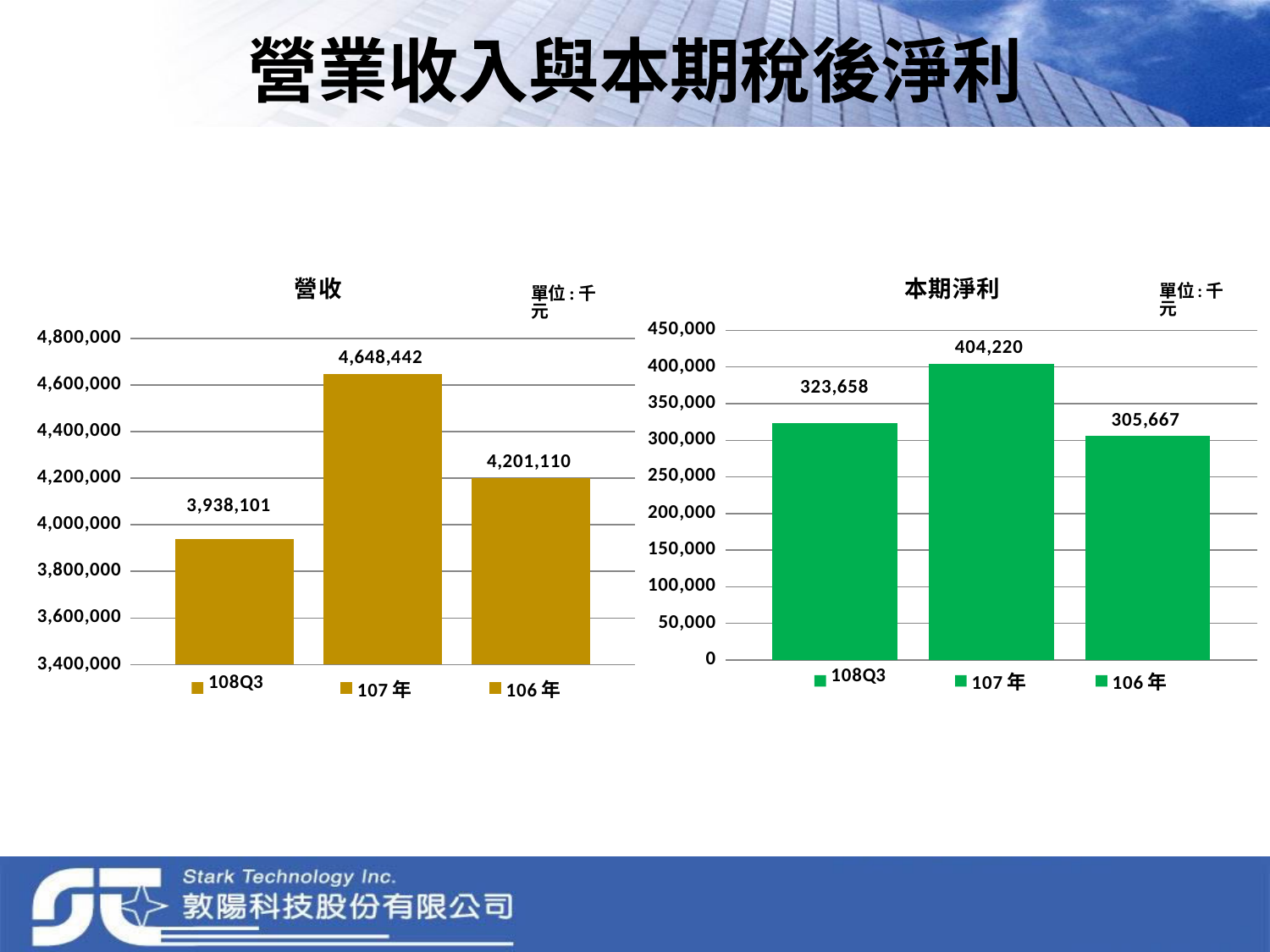

# 營業收入與本期稅後淨利

### Chart: 營收

| Category | 108Q3 | 107年 | 106年 |
|---|---|---|---|
| 營收 | 3938101.0 | 4648442.0 | 4201110.0 |

### Chart: 本期淨利

| Category | 108Q3 | 107年 | 106年 |
|---|---|---|---|
| 本期淨利 | 323658.0 | 404220.0 | 305667.0 |